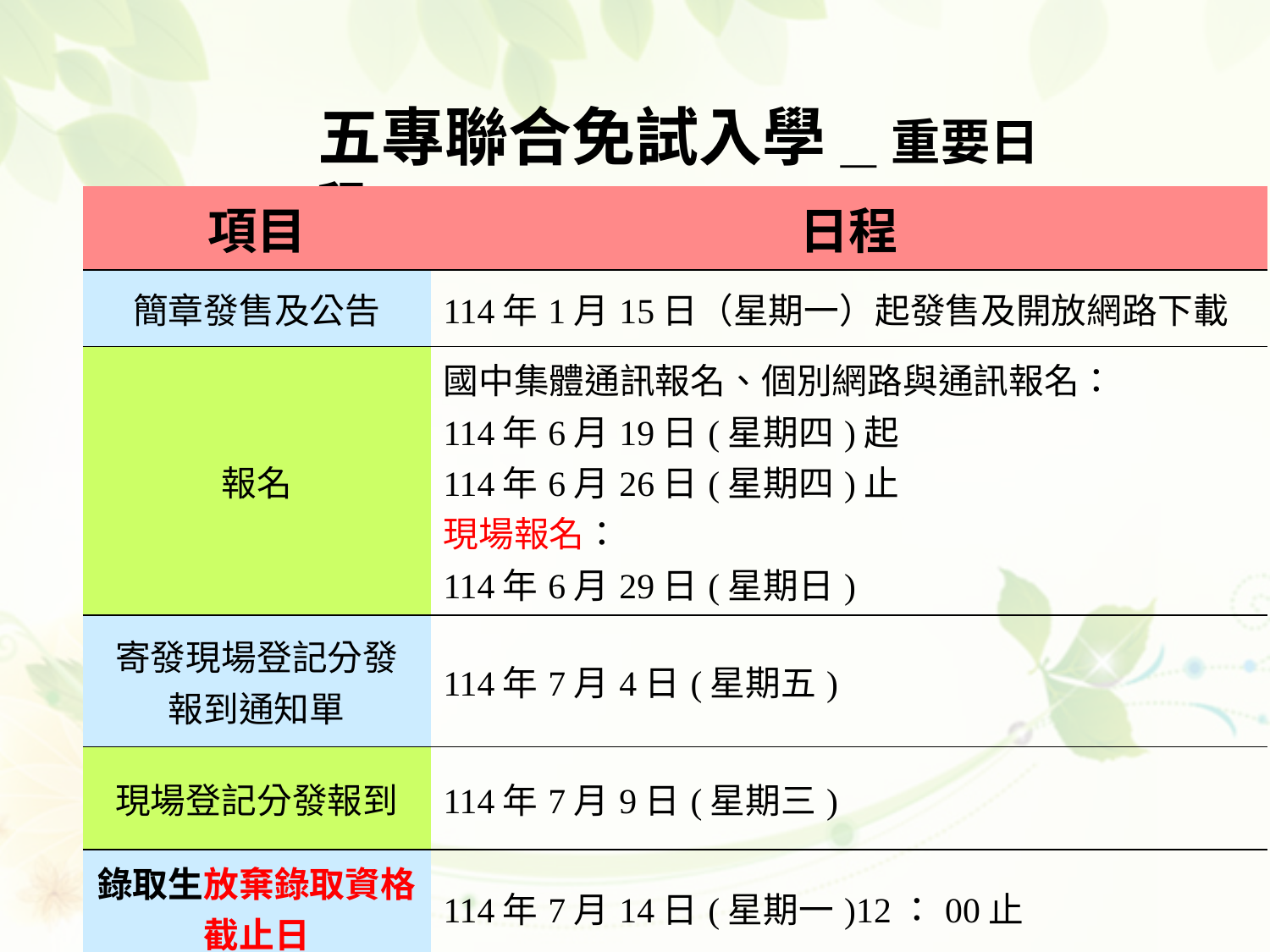

# 五專聯合免試入學_重要日程
| 項目 | 日程 |
| --- | --- |
| 簡章發售及公告 | 114年1月15日（星期一）起發售及開放網路下載 |
| 報名 | 國中集體通訊報名、個別網路與通訊報名： 114年6月19日(星期四)起 114年6月26日(星期四)止 現場報名： 114年6月29日(星期日) |
| 寄發現場登記分發 報到通知單 | 114年7月4日(星期五) |
| 現場登記分發報到 | 114年7月9日(星期三) |
| 錄取生放棄錄取資格截止日 | 114年7月14日(星期一)12：00止 |